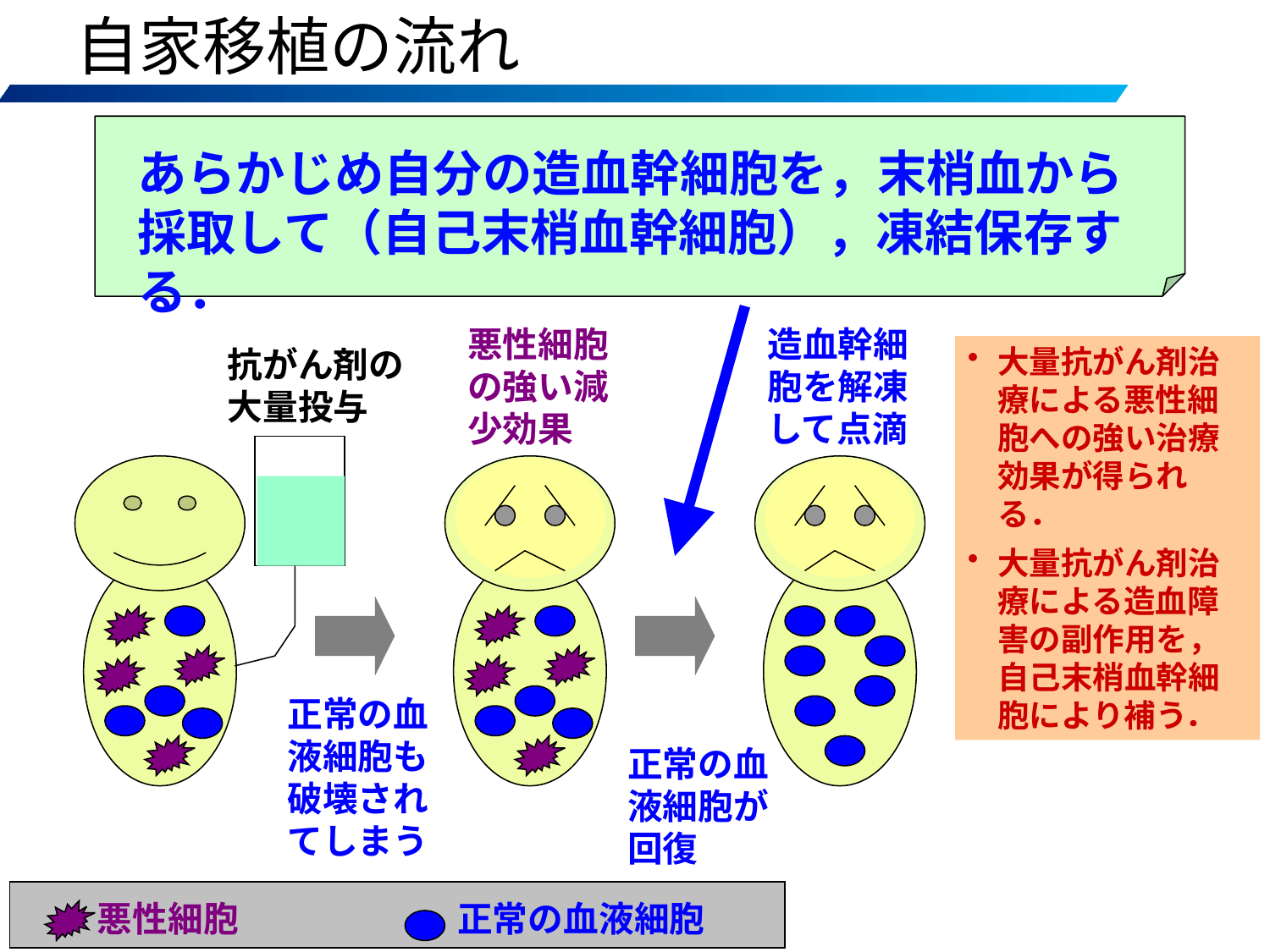

自家移植の流れ

あらかじめ自分の造血幹細胞を，末梢血から採取して（自己末梢血幹細胞），凍結保存する．

悪性細胞の強い減少効果
造血幹細胞を解凍して点滴
大量抗がん剤治療による悪性細胞への強い治療効果が得られる．
大量抗がん剤治療による造血障害の副作用を，自己末梢血幹細胞により補う．
抗がん剤の大量投与

正常の血液細胞も破壊されてしまう

正常の血液細胞が回復

悪性細胞
正常の血液細胞